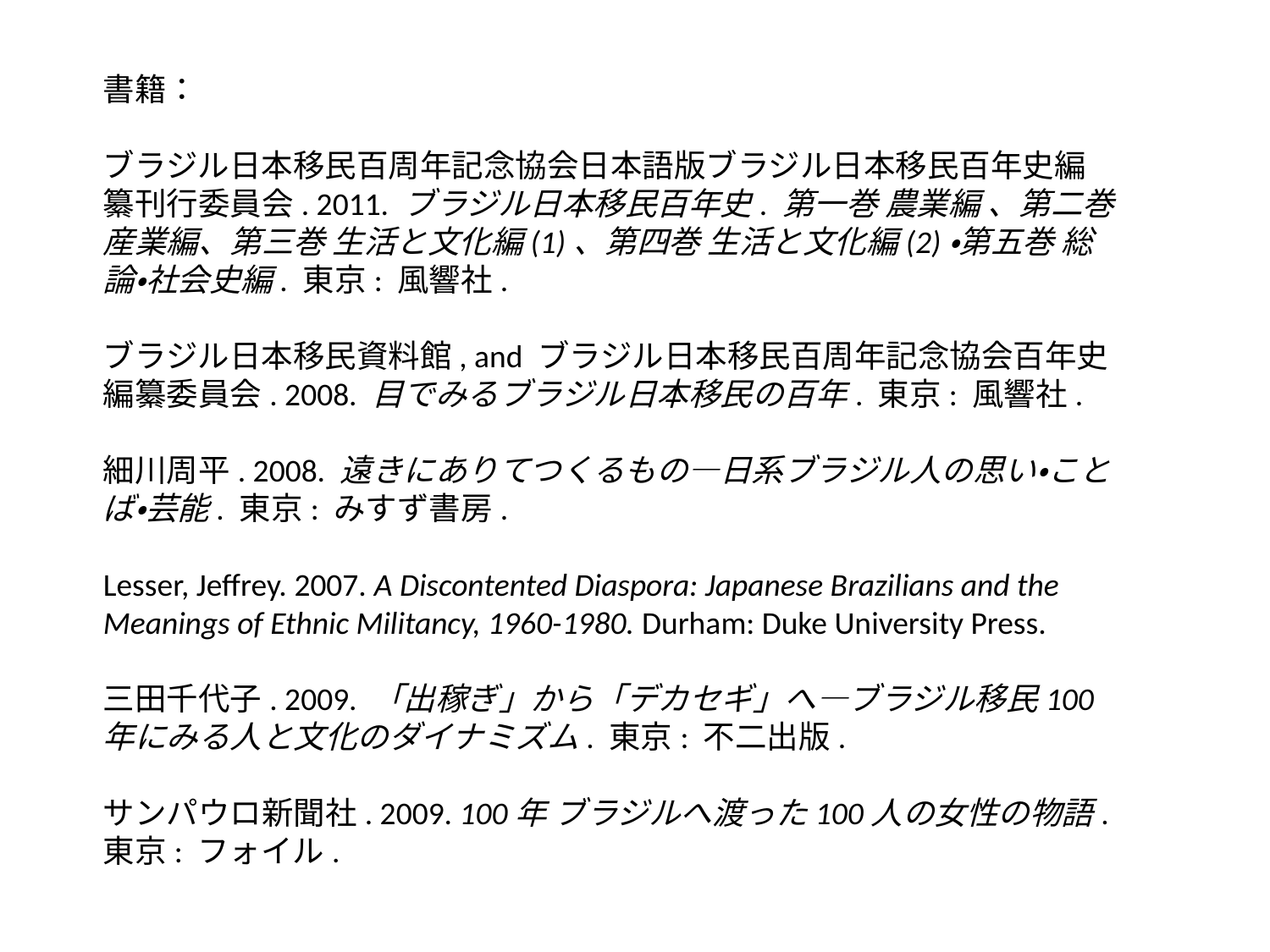

書籍：

ブラジル日本移民百周年記念協会日本語版ブラジル日本移民百年史編纂刊行委員会. 2011. ブラジル日本移民百年史. 第一巻 農業編 、第二巻 産業編、第三巻 生活と文化編(1)、第四巻 生活と文化編(2)・第五巻 総論・社会史編. 東京: 風響社.

ブラジル日本移民資料館, and ブラジル日本移民百周年記念協会百年史編纂委員会. 2008. 目でみるブラジル日本移民の百年. 東京: 風響社.

細川周平. 2008. 遠きにありてつくるもの―日系ブラジル人の思い・ことば・芸能. 東京: みすず書房.

Lesser, Jeffrey. 2007. A Discontented Diaspora: Japanese Brazilians and the Meanings of Ethnic Militancy, 1960-1980. Durham: Duke University Press.

三田千代子. 2009. 「出稼ぎ」から「デカセギ」へ―ブラジル移民100年にみる人と文化のダイナミズム. 東京: 不二出版.

サンパウロ新聞社. 2009. 100年 ブラジルへ渡った100人の女性の物語. 東京: フォイル.